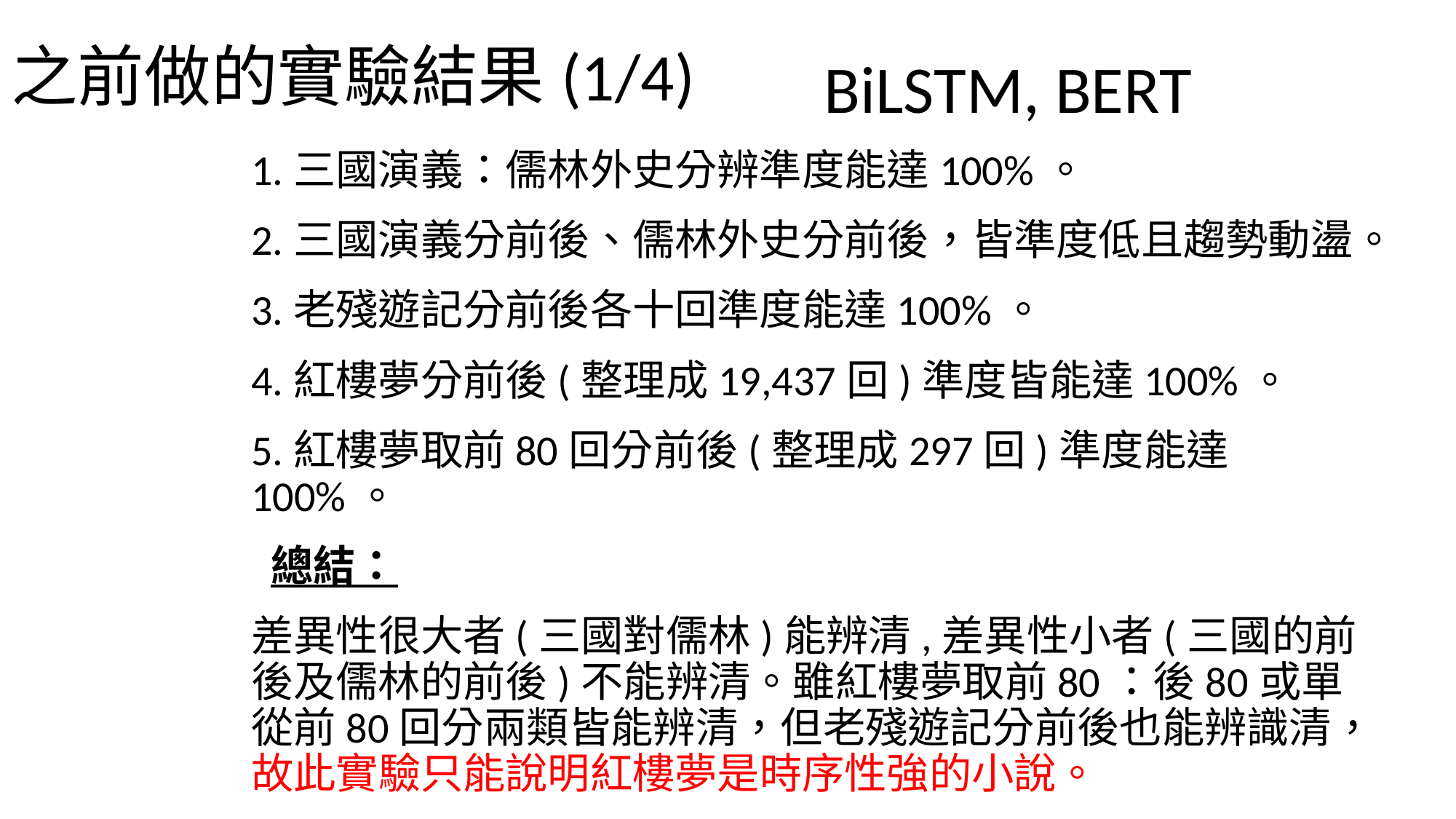

# 之前做的實驗結果(1/4)
BiLSTM, BERT
1.三國演義：儒林外史分辨準度能達100%。
2.三國演義分前後、儒林外史分前後，皆準度低且趨勢動盪。
3.老殘遊記分前後各十回準度能達100%。
4.紅樓夢分前後(整理成19,437回)準度皆能達100%。
5.紅樓夢取前80回分前後(整理成297回)準度能達100%。
 總結：
差異性很大者(三國對儒林)能辨清,差異性小者(三國的前後及儒林的前後)不能辨清。雖紅樓夢取前80：後80或單從前80回分兩類皆能辨清，但老殘遊記分前後也能辨識清，故此實驗只能說明紅樓夢是時序性強的小說。